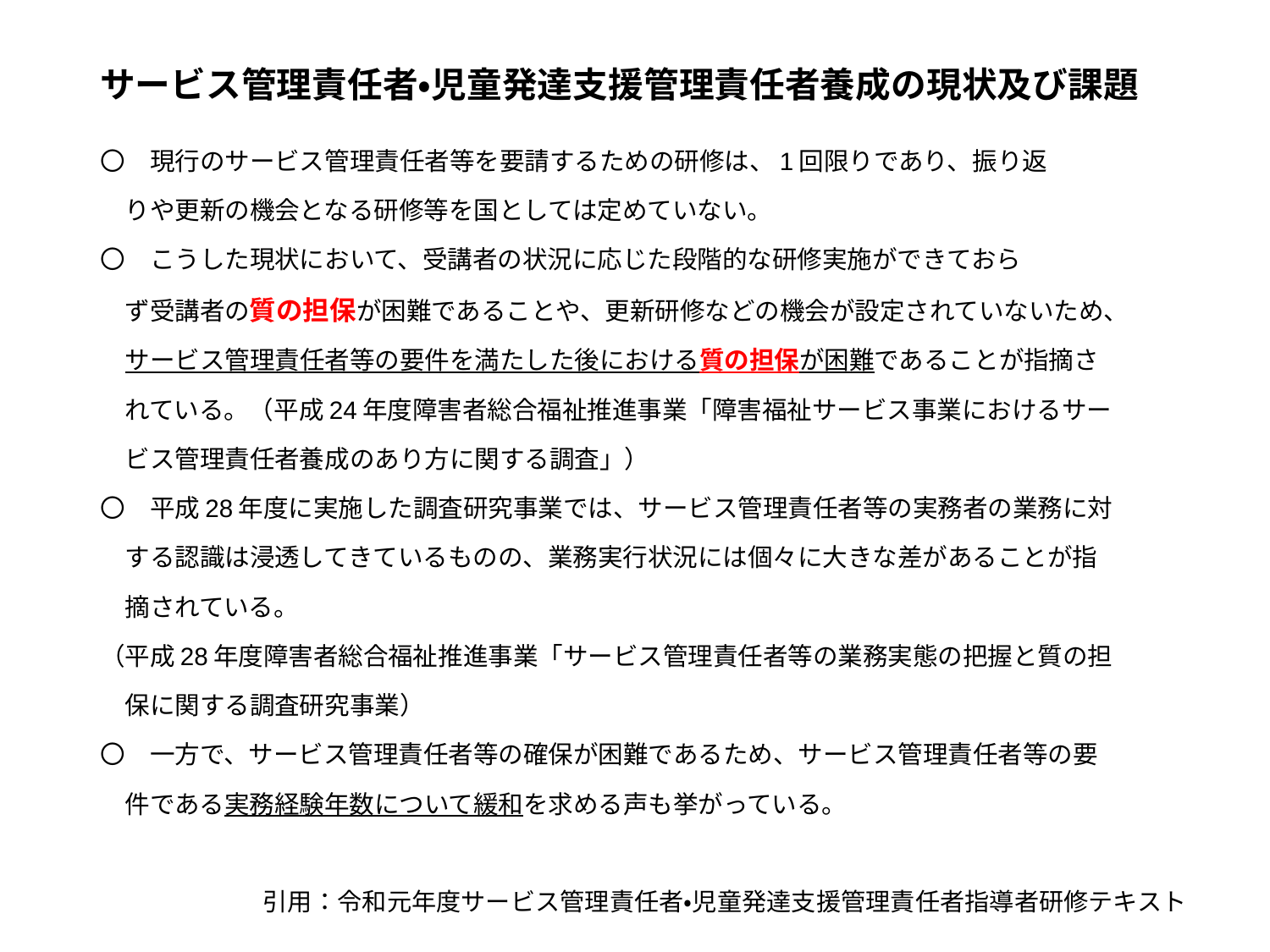

# サービス管理責任者・児童発達支援管理責任者養成の現状及び課題
〇　現行のサービス管理責任者等を要請するための研修は、1回限りであり、振り返
　りや更新の機会となる研修等を国としては定めていない。
〇　こうした現状において、受講者の状況に応じた段階的な研修実施ができておら
　ず受講者の質の担保が困難であることや、更新研修などの機会が設定されていないため、
　サービス管理責任者等の要件を満たした後における質の担保が困難であることが指摘さ
　れている。（平成24年度障害者総合福祉推進事業「障害福祉サービス事業におけるサー
　ビス管理責任者養成のあり方に関する調査」）
〇　平成28年度に実施した調査研究事業では、サービス管理責任者等の実務者の業務に対
　する認識は浸透してきているものの、業務実行状況には個々に大きな差があることが指
　摘されている。
（平成28年度障害者総合福祉推進事業「サービス管理責任者等の業務実態の把握と質の担
　保に関する調査研究事業）
〇　一方で、サービス管理責任者等の確保が困難であるため、サービス管理責任者等の要
　件である実務経験年数について緩和を求める声も挙がっている。
引用：令和元年度サービス管理責任者・児童発達支援管理責任者指導者研修テキスト